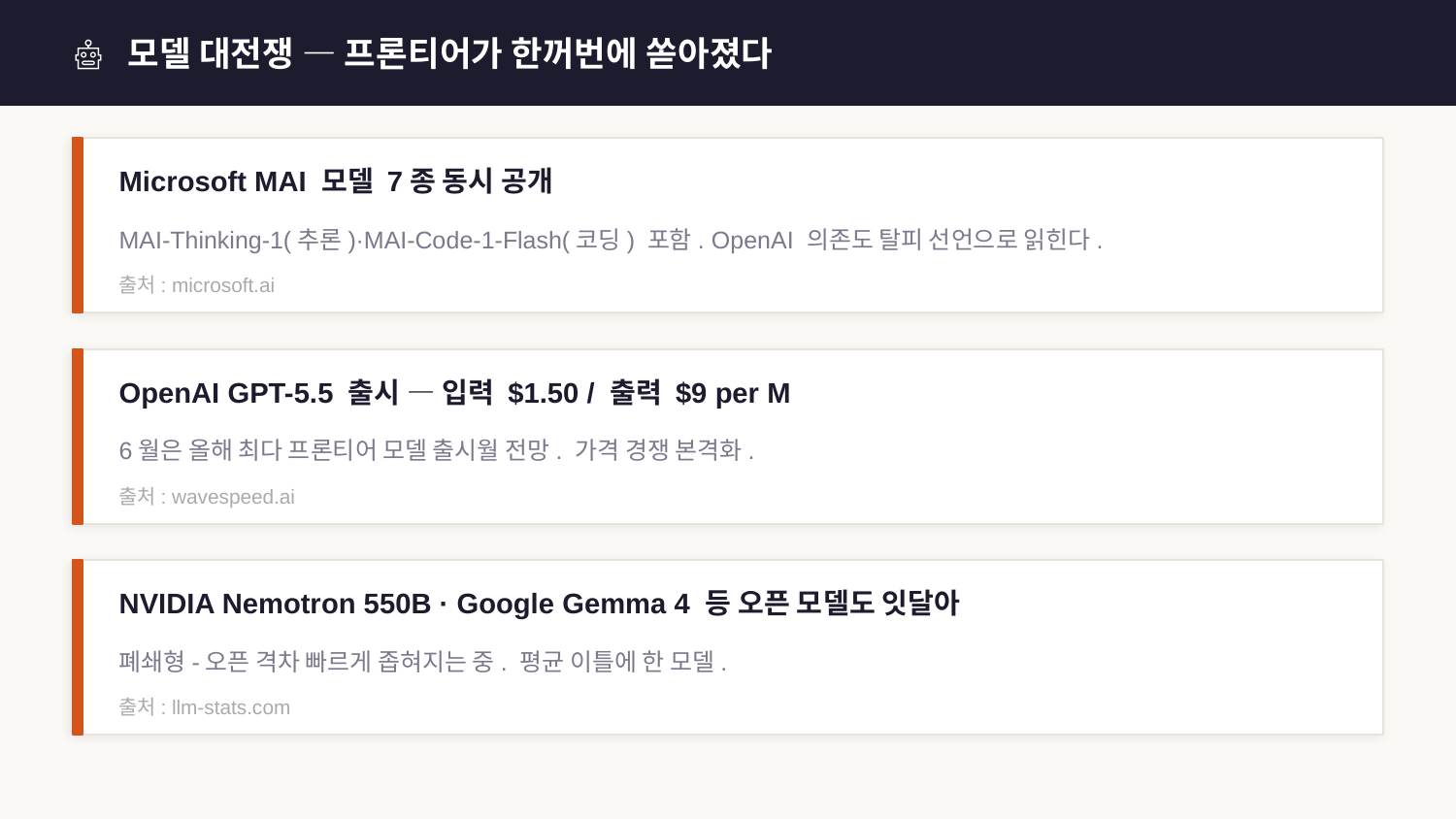

🤖  모델 대전쟁 — 프론티어가 한꺼번에 쏟아졌다

Microsoft MAI 모델 7종 동시 공개
MAI-Thinking-1(추론)·MAI-Code-1-Flash(코딩) 포함. OpenAI 의존도 탈피 선언으로 읽힌다.
출처: microsoft.ai

OpenAI GPT-5.5 출시 — 입력 $1.50 / 출력 $9 per M
6월은 올해 최다 프론티어 모델 출시월 전망. 가격 경쟁 본격화.
출처: wavespeed.ai

NVIDIA Nemotron 550B · Google Gemma 4 등 오픈 모델도 잇달아
폐쇄형-오픈 격차 빠르게 좁혀지는 중. 평균 이틀에 한 모델.
출처: llm-stats.com